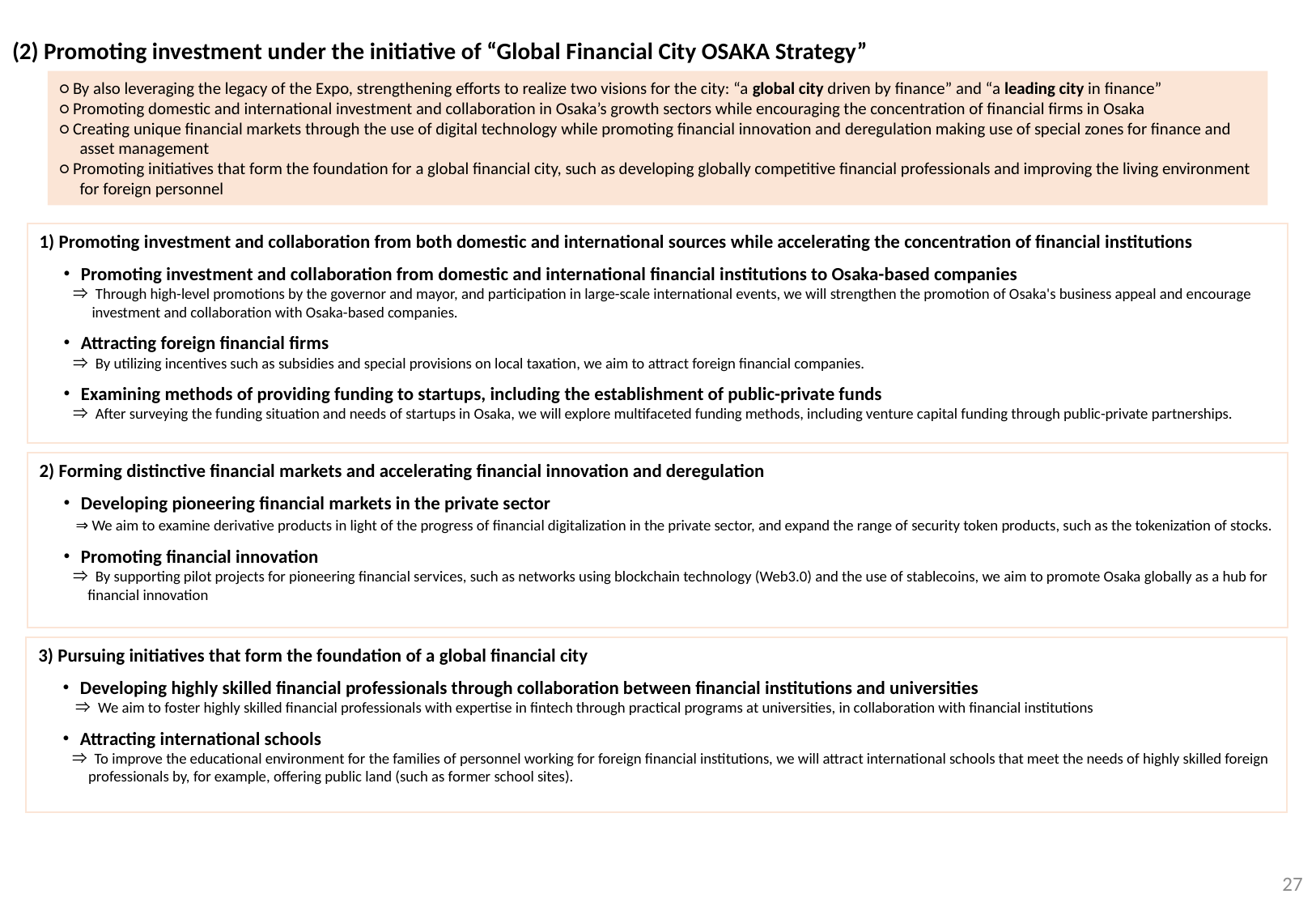

(2) Promoting investment under the initiative of “Global Financial City OSAKA Strategy”
○ By also leveraging the legacy of the Expo, strengthening efforts to realize two visions for the city: “a global city driven by finance” and “a leading city in finance”
○ Promoting domestic and international investment and collaboration in Osaka’s growth sectors while encouraging the concentration of financial firms in Osaka
○ Creating unique financial markets through the use of digital technology while promoting financial innovation and deregulation making use of special zones for finance and asset management
○ Promoting initiatives that form the foundation for a global financial city, such as developing globally competitive financial professionals and improving the living environment for foreign personnel
1) Promoting investment and collaboration from both domestic and international sources while accelerating the concentration of financial institutions
　・Promoting investment and collaboration from domestic and international financial institutions to Osaka-based companies
　　 ⇒ Through high-level promotions by the governor and mayor, and participation in large-scale international events, we will strengthen the promotion of Osaka's business appeal and encourage investment and collaboration with Osaka-based companies.
　・Attracting foreign financial firms
　　 ⇒ By utilizing incentives such as subsidies and special provisions on local taxation, we aim to attract foreign financial companies.
　・Examining methods of providing funding to startups, including the establishment of public-private funds
　　 ⇒ After surveying the funding situation and needs of startups in Osaka, we will explore multifaceted funding methods, including venture capital funding through public-private partnerships.

2) Forming distinctive financial markets and accelerating financial innovation and deregulation
　・Developing pioneering financial markets in the private sector
         ⇒ We aim to examine derivative products in light of the progress of financial digitalization in the private sector, and expand the range of security token products, such as the tokenization of stocks.
　・Promoting financial innovation
　　 ⇒ By supporting pilot projects for pioneering financial services, such as networks using blockchain technology (Web3.0) and the use of stablecoins, we aim to promote Osaka globally as a hub for financial innovation
3) Pursuing initiatives that form the foundation of a global financial city
　・Developing highly skilled financial professionals through collaboration between financial institutions and universities
 　　⇒ We aim to foster highly skilled financial professionals with expertise in fintech through practical programs at universities, in collaboration with financial institutions
　・Attracting international schools
　　 ⇒ To improve the educational environment for the families of personnel working for foreign financial institutions, we will attract international schools that meet the needs of highly skilled foreign professionals by, for example, offering public land (such as former school sites).
27